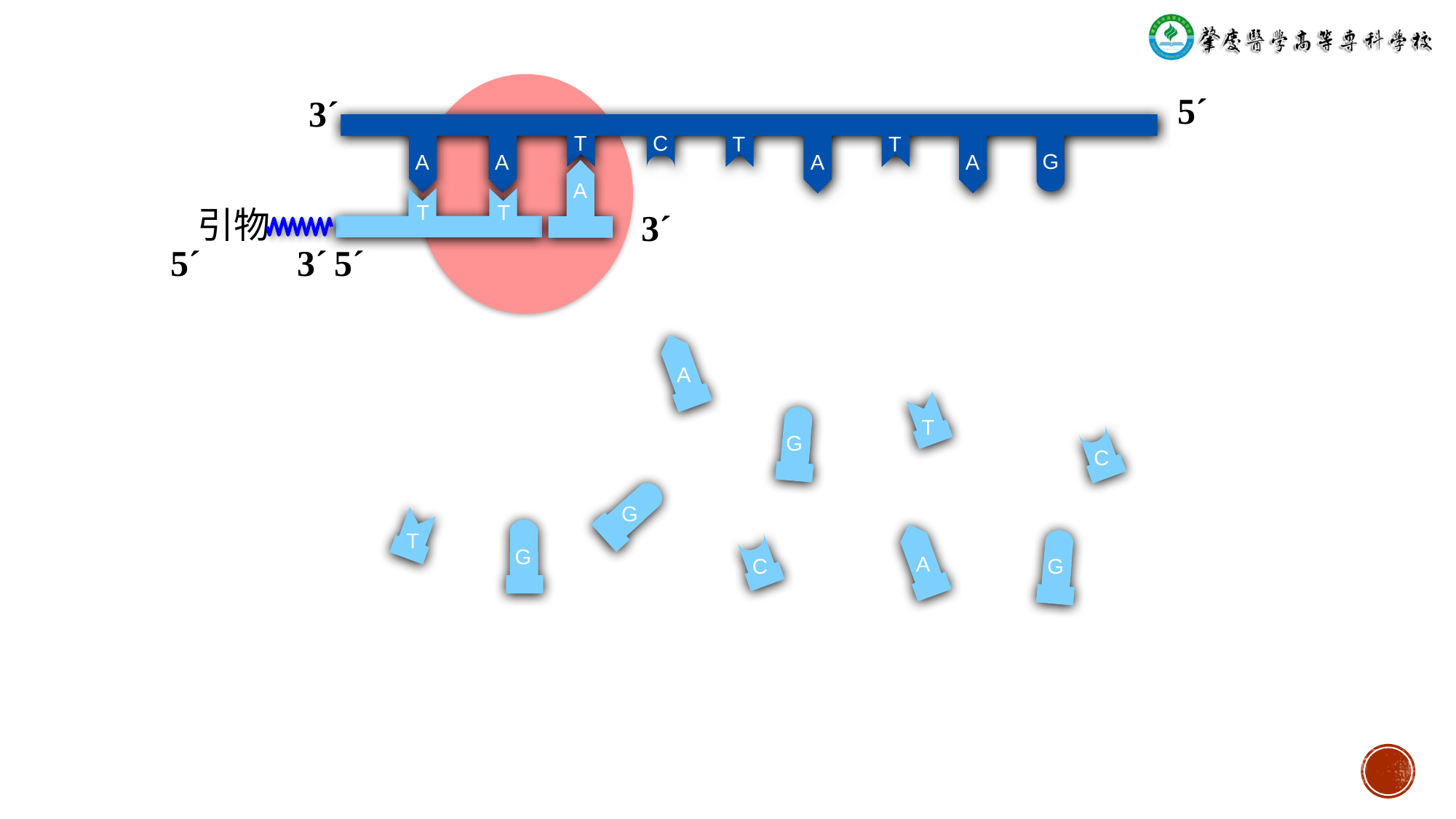

5´
3´

T
C
T
T
G
A
A
A
A

A
T
T
引物
3´

3´
5´
5´

A

T
G

C

G

T

G

A
C
G